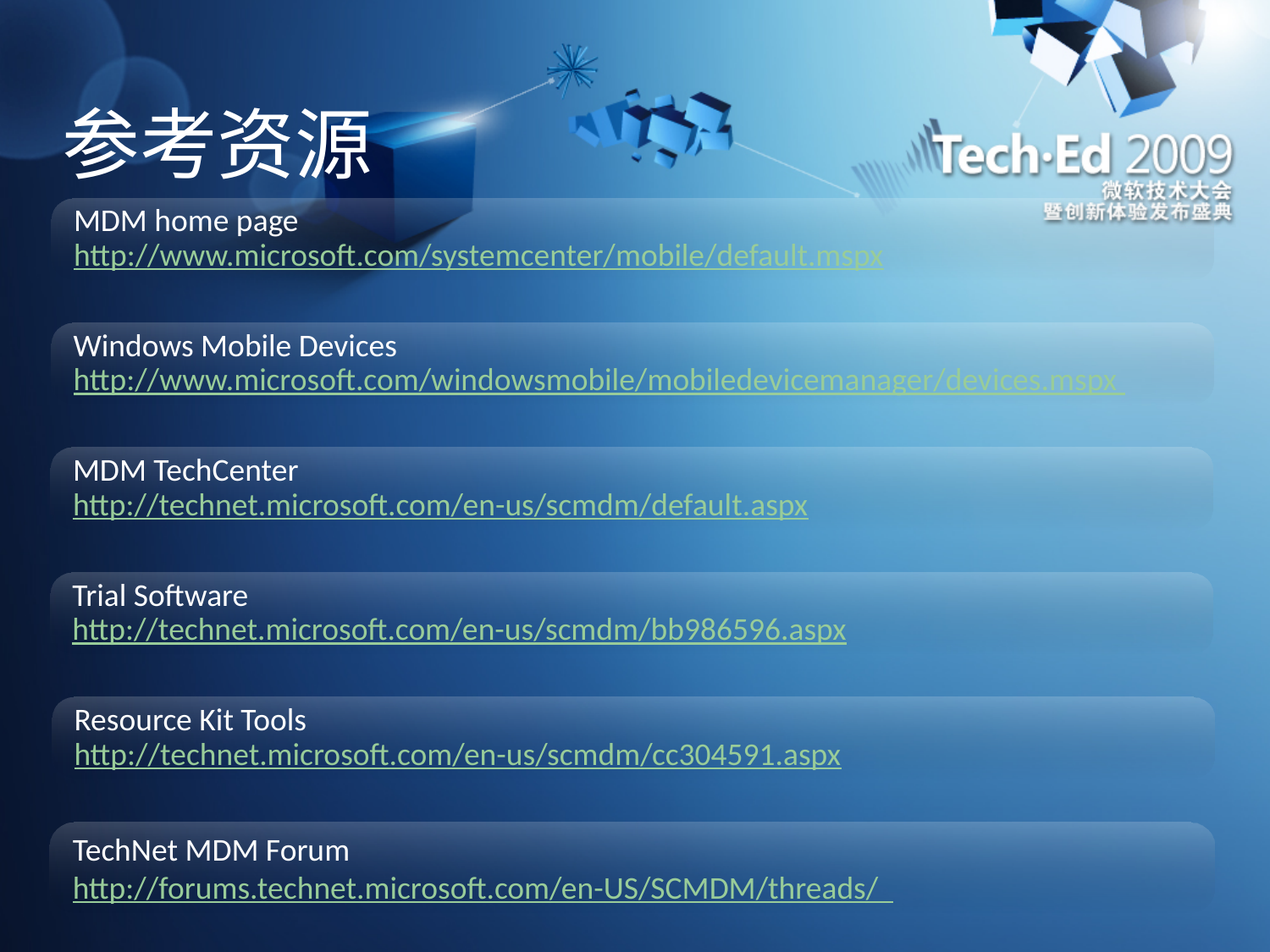

# 参考资源
MDM home page
http://www.microsoft.com/systemcenter/mobile/default.mspx
Windows Mobile Devices
http://www.microsoft.com/windowsmobile/mobiledevicemanager/devices.mspx
MDM TechCenter
http://technet.microsoft.com/en-us/scmdm/default.aspx
Trial Software
http://technet.microsoft.com/en-us/scmdm/bb986596.aspx
Resource Kit Tools
http://technet.microsoft.com/en-us/scmdm/cc304591.aspx
TechNet MDM Forum
http://forums.technet.microsoft.com/en-US/SCMDM/threads/